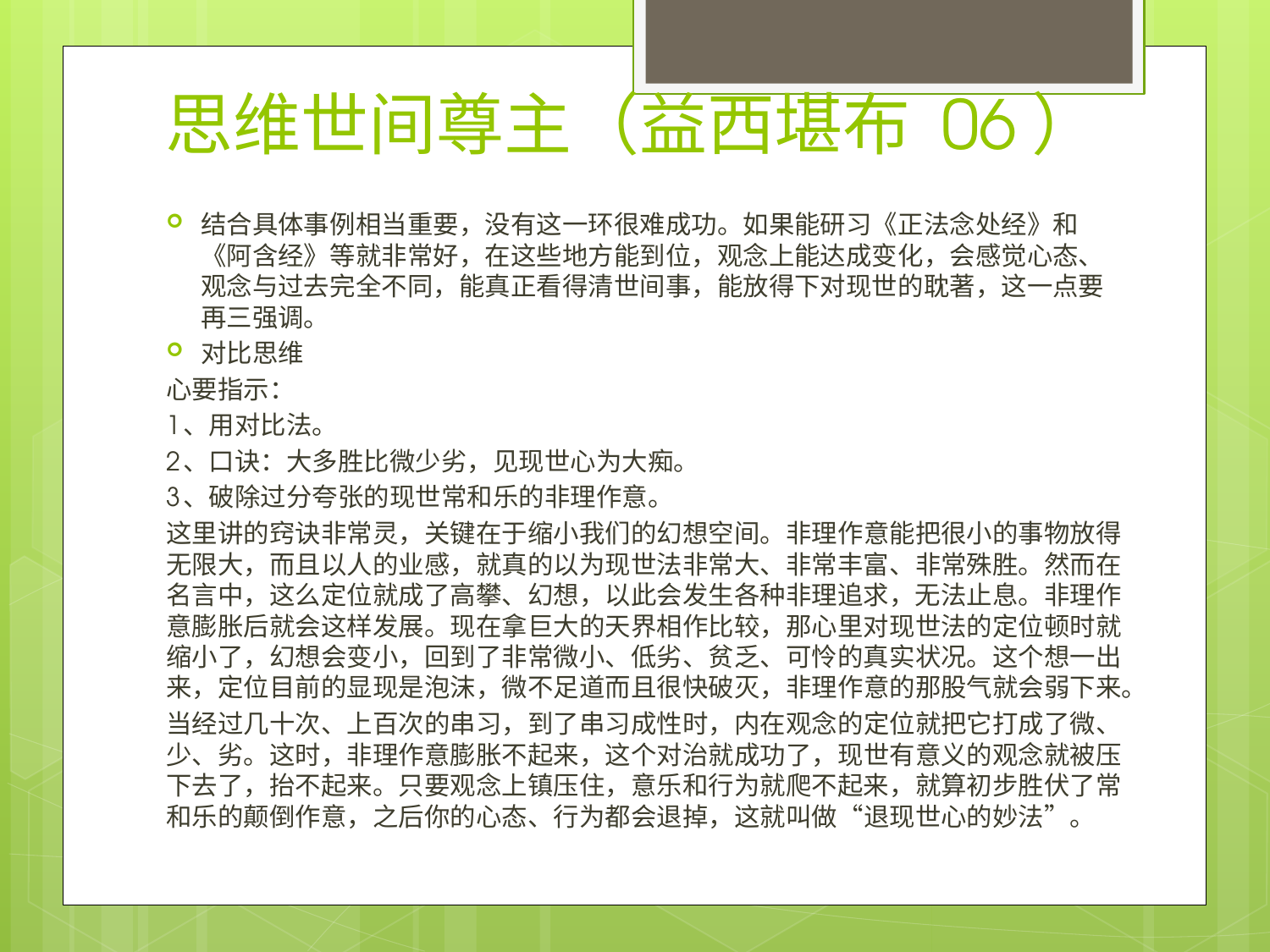

# 思维世间尊主（益西堪布 06）

结合具体事例相当重要，没有这一环很难成功。如果能研习《正法念处经》和《阿含经》等就非常好，在这些地方能到位，观念上能达成变化，会感觉心态、观念与过去完全不同，能真正看得清世间事，能放得下对现世的耽著，这一点要再三强调。
对比思维
心要指示：
1、用对比法。
2、口诀：大多胜比微少劣，见现世心为大痴。
3、破除过分夸张的现世常和乐的非理作意。
这里讲的窍诀非常灵，关键在于缩小我们的幻想空间。非理作意能把很小的事物放得无限大，而且以人的业感，就真的以为现世法非常大、非常丰富、非常殊胜。然而在名言中，这么定位就成了高攀、幻想，以此会发生各种非理追求，无法止息。非理作意膨胀后就会这样发展。现在拿巨大的天界相作比较，那心里对现世法的定位顿时就缩小了，幻想会变小，回到了非常微小、低劣、贫乏、可怜的真实状况。这个想一出来，定位目前的显现是泡沫，微不足道而且很快破灭，非理作意的那股气就会弱下来。
当经过几十次、上百次的串习，到了串习成性时，内在观念的定位就把它打成了微、少、劣。这时，非理作意膨胀不起来，这个对治就成功了，现世有意义的观念就被压下去了，抬不起来。只要观念上镇压住，意乐和行为就爬不起来，就算初步胜伏了常和乐的颠倒作意，之后你的心态、行为都会退掉，这就叫做“退现世心的妙法”。